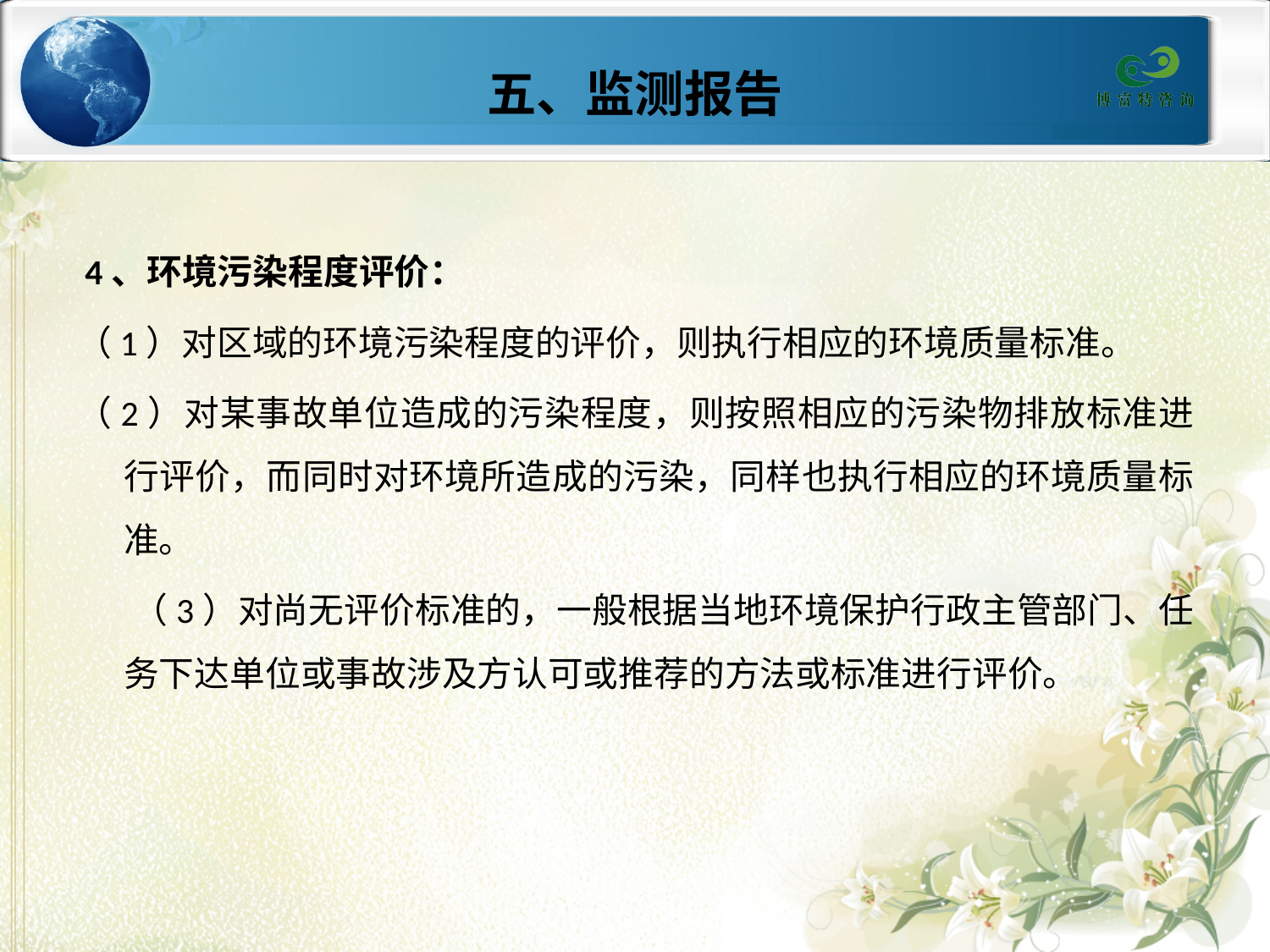

# 五、监测报告
 4、环境污染程度评价：
（1）对区域的环境污染程度的评价，则执行相应的环境质量标准。
（2）对某事故单位造成的污染程度，则按照相应的污染物排放标准进行评价，而同时对环境所造成的污染，同样也执行相应的环境质量标准。
      （3）对尚无评价标准的，一般根据当地环境保护行政主管部门、任务下达单位或事故涉及方认可或推荐的方法或标准进行评价。